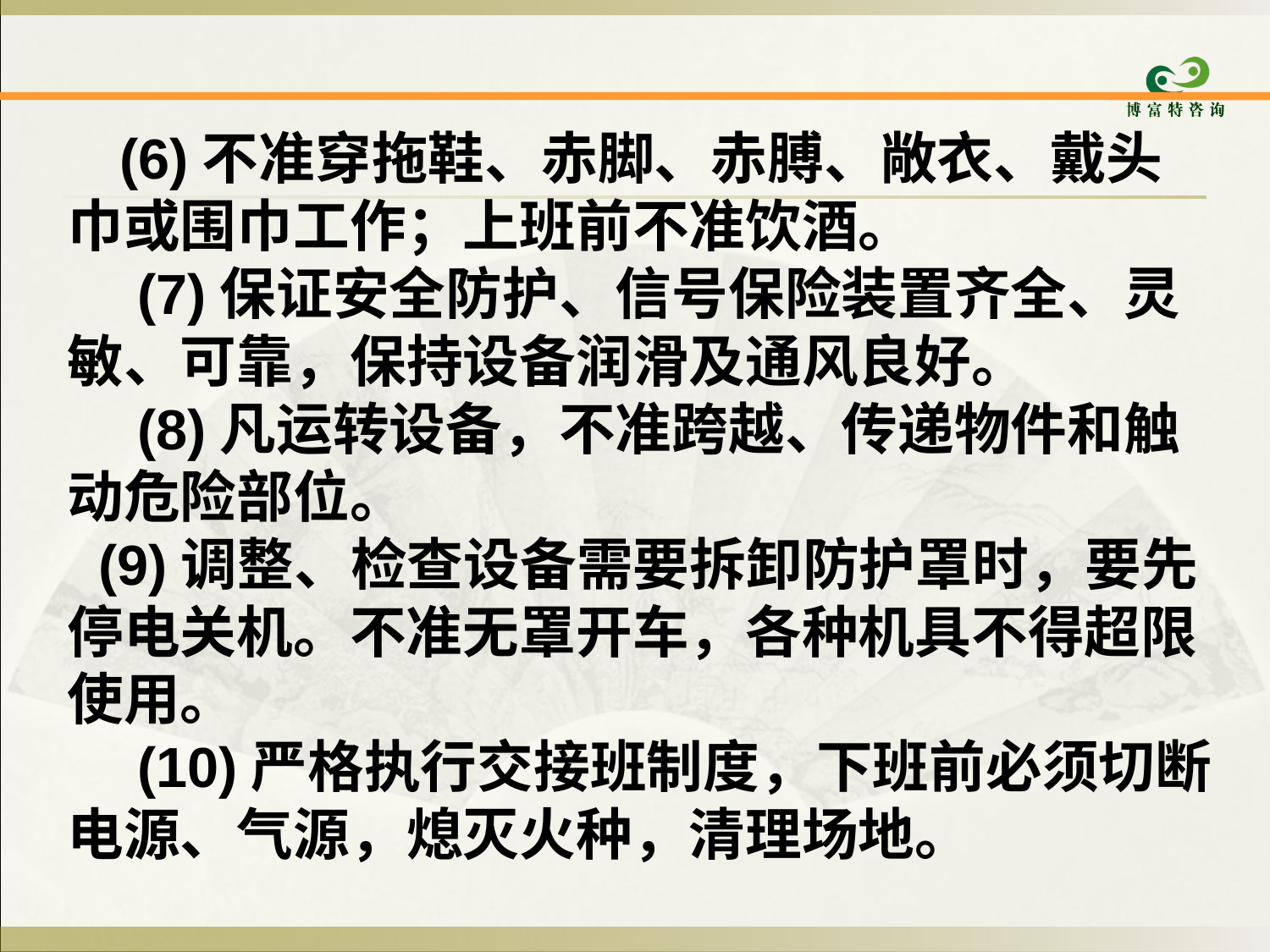

(6)不准穿拖鞋、赤脚、赤膊、敞衣、戴头巾或围巾工作；上班前不准饮酒。
　(7)保证安全防护、信号保险装置齐全、灵敏、可靠，保持设备润滑及通风良好。
　(8)凡运转设备，不准跨越、传递物件和触动危险部位。
  (9)调整、检查设备需要拆卸防护罩时，要先停电关机。不准无罩开车，各种机具不得超限使用。
　(10)严格执行交接班制度，下班前必须切断电源、气源，熄灭火种，清理场地。
86